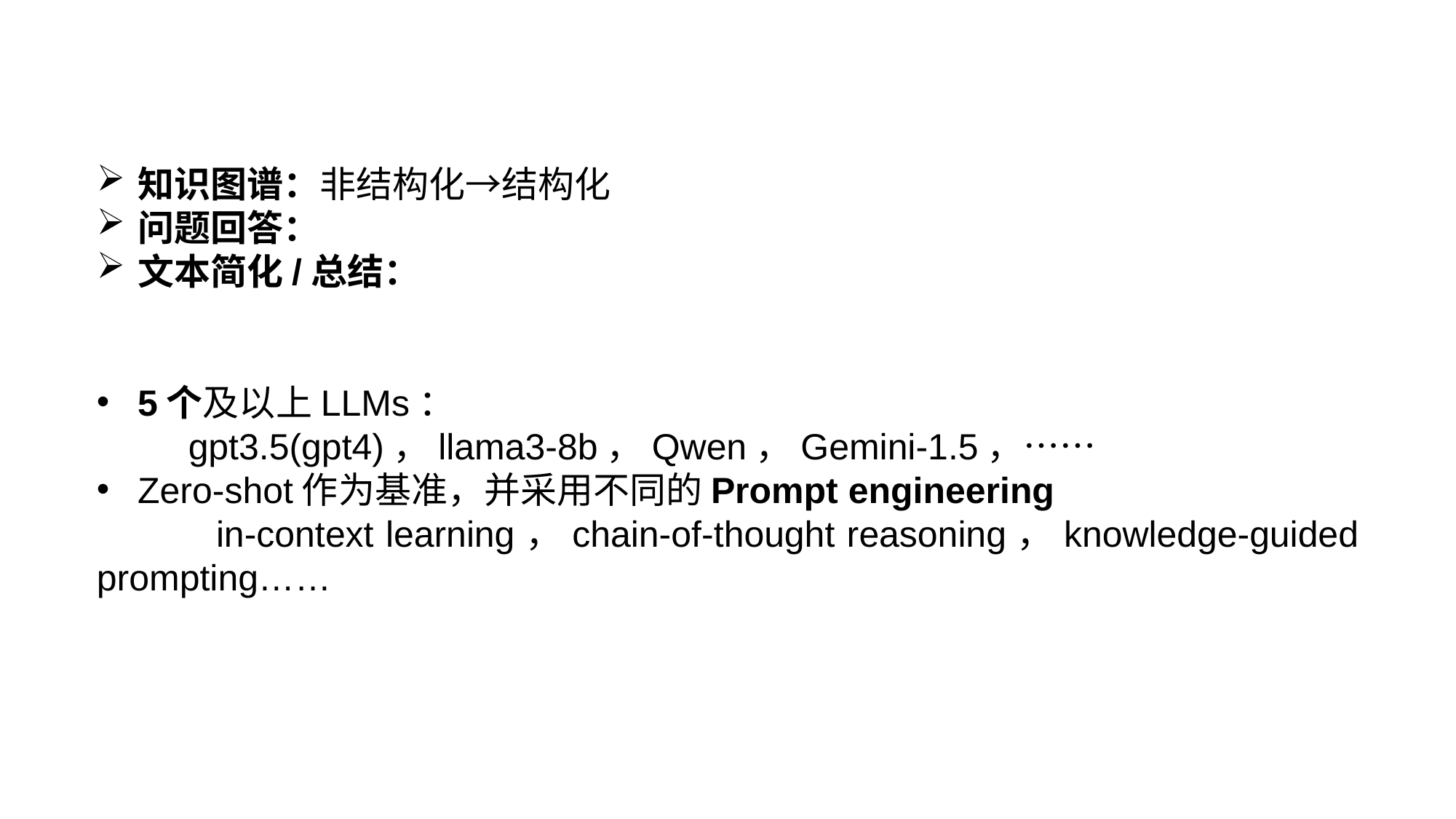

知识图谱：非结构化→结构化
问题回答：
文本简化/总结：

5个及以上LLMs：
         gpt3.5(gpt4)，llama3-8b，Qwen，Gemini-1.5，……
Zero-shot作为基准，并采用不同的Prompt engineering
          in-context learning，chain-of-thought reasoning，knowledge-guided prompting……